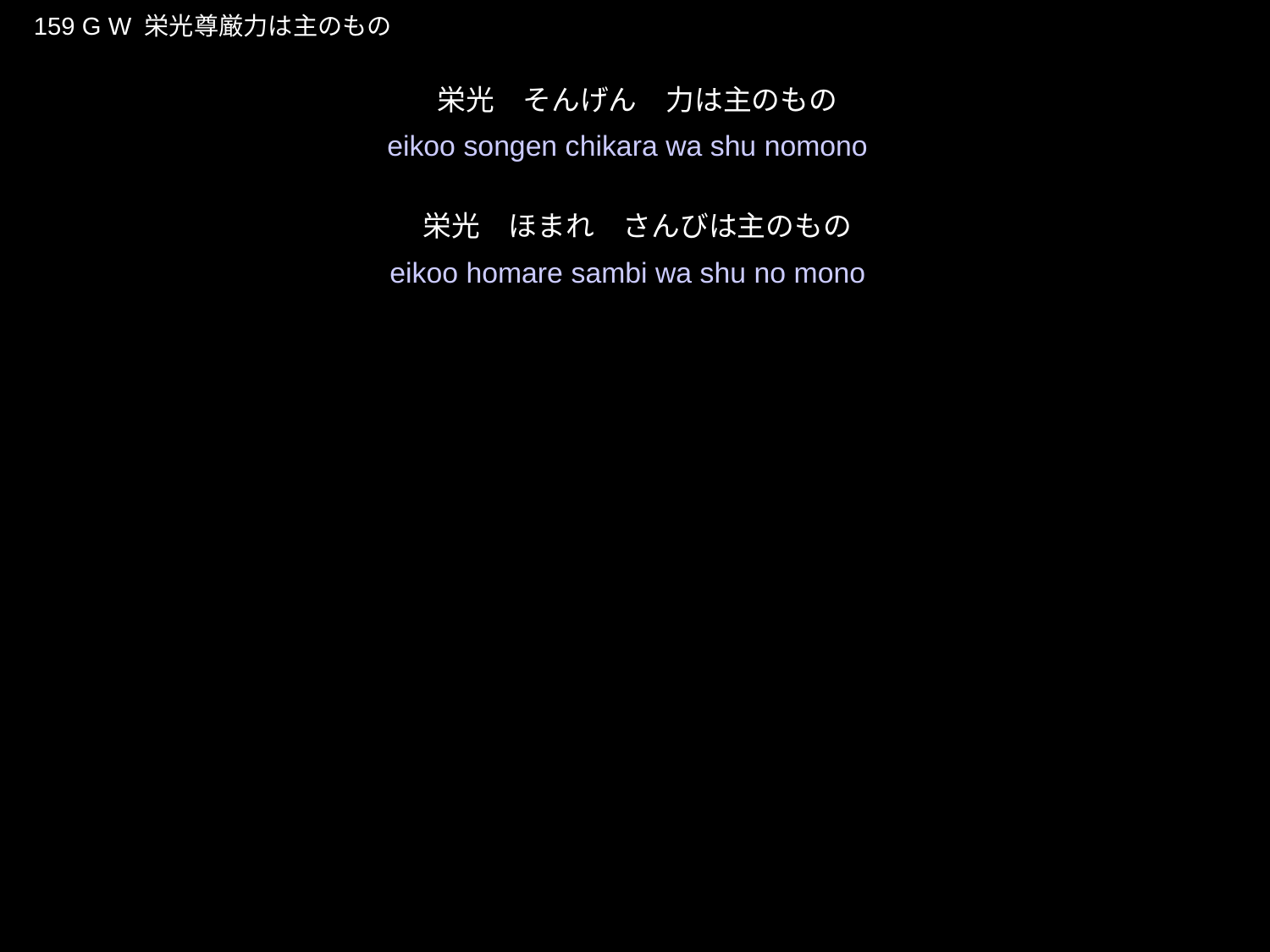

えいこうそんげんちからはしゅのもの
★W
159 G W 栄光尊厳力は主のもの
栄光　そんげん　力は主のもの
栄光　ほまれ　さんびは主のもの
★４
eikoo songen chikara wa shu nomono
eikoo homare sambi wa shu no mono